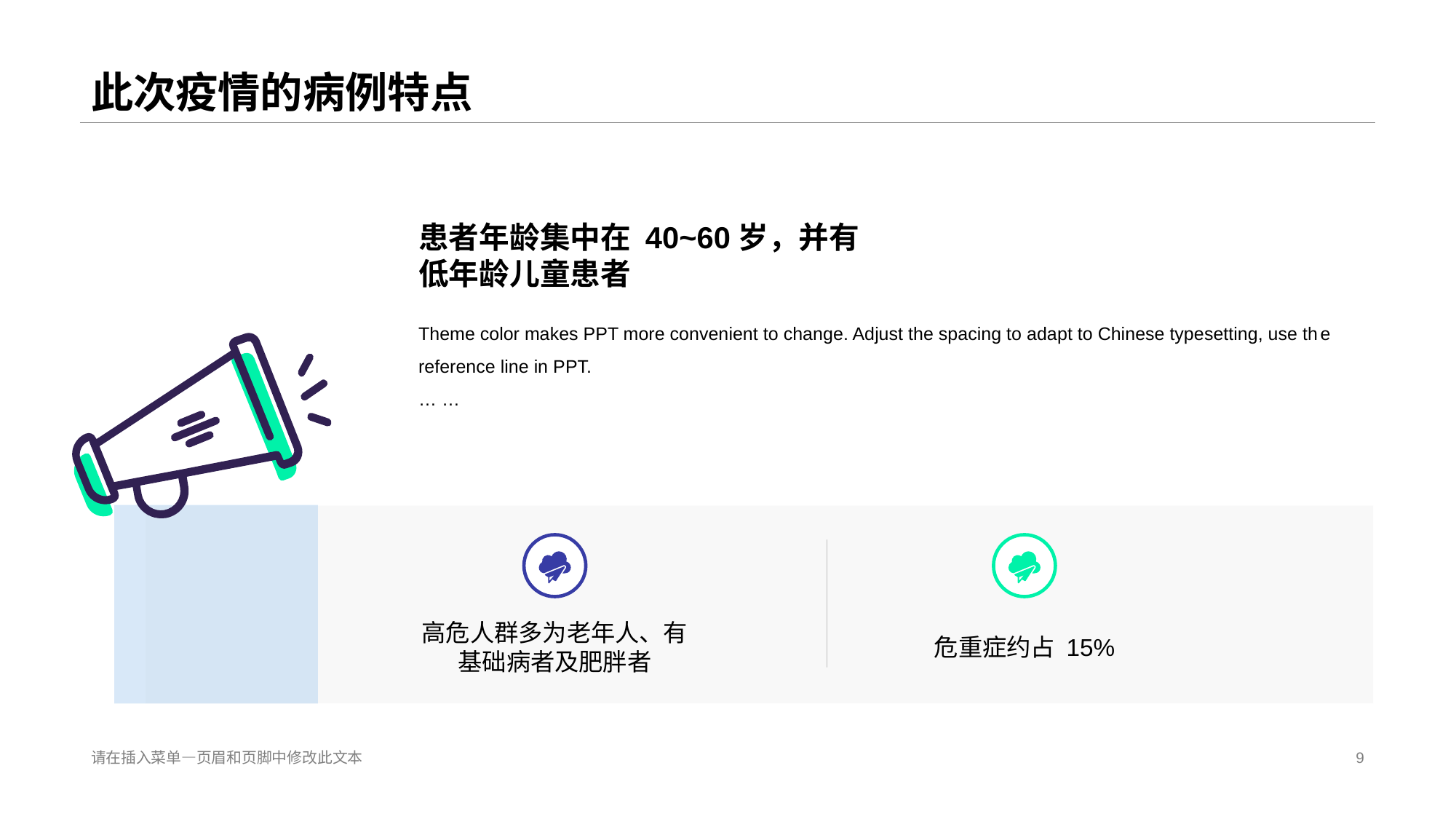

# 此次疫情的病例特点
患者年龄集中在 40~60岁，并有低年龄儿童患者
Theme color makes PPT more convenient to change. Adjust the spacing to adapt to Chinese typesetting, use th e reference line in PPT.
… …

高危人群多为老年人、有基础病者及肥胖者

危重症约占 15%
请在插入菜单—页眉和页脚中修改此文本
9